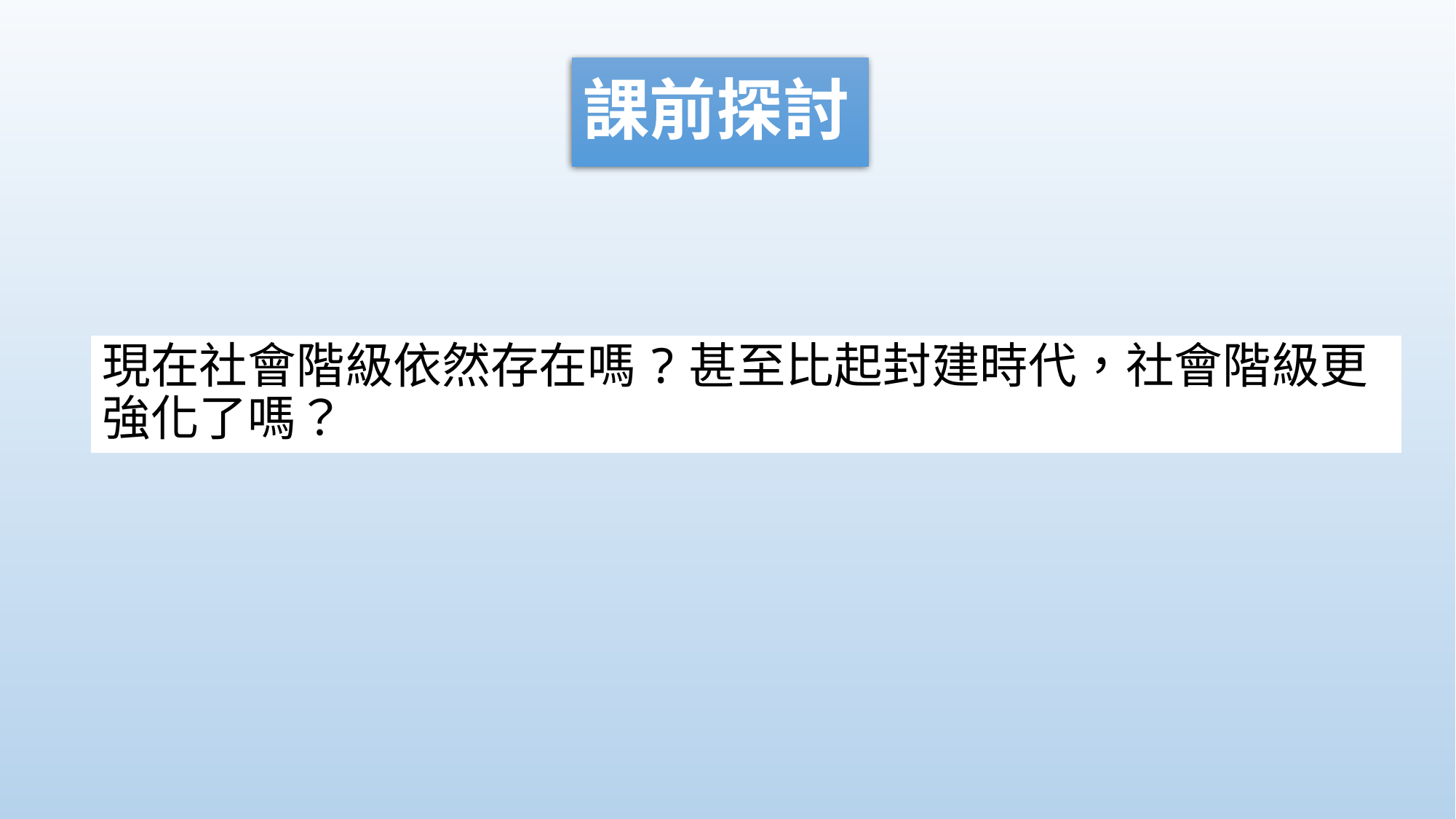

課前探討
現在社會階級依然存在嗎?甚至比起封建時代，社會階級更強化了嗎？

8